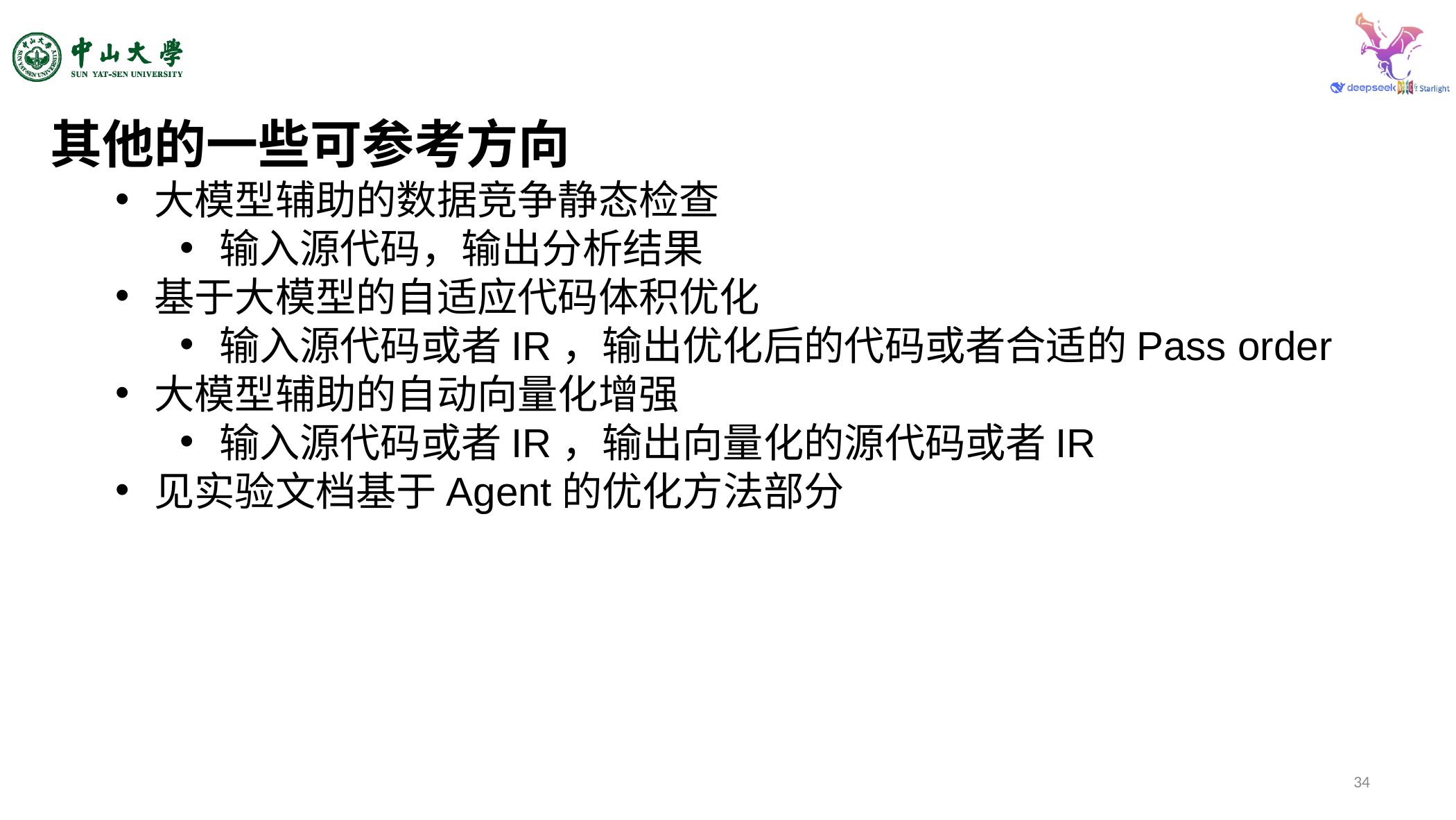

其他的一些可参考方向
大模型辅助的数据竞争静态检查
输入源代码，输出分析结果
基于大模型的自适应代码体积优化
输入源代码或者IR，输出优化后的代码或者合适的Pass order
大模型辅助的自动向量化增强
输入源代码或者IR，输出向量化的源代码或者IR
见实验文档基于Agent的优化方法部分

34